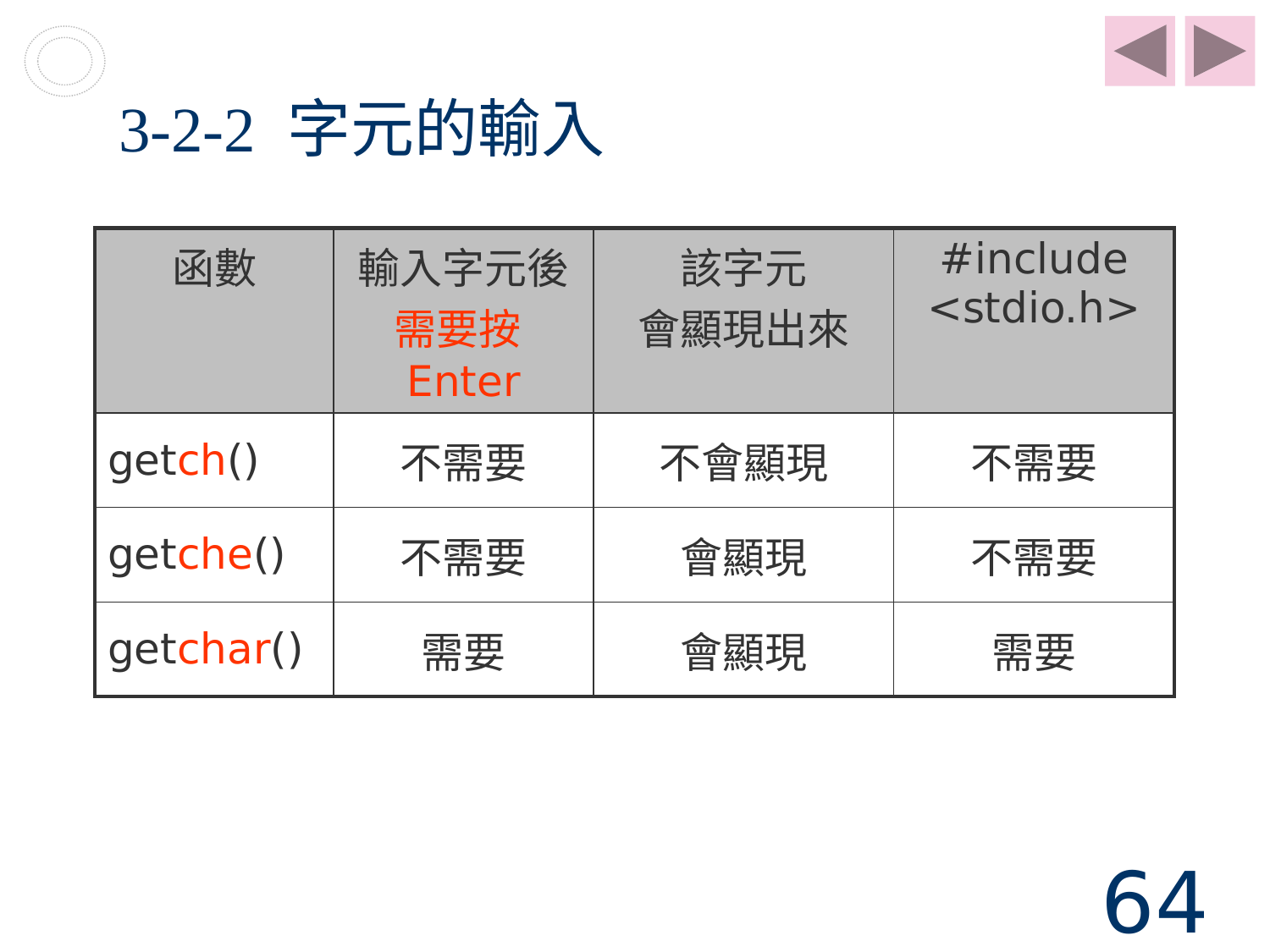

# 3-2-2 字元的輸入
| 函數 | 輸入字元後 需要按Enter | 該字元 會顯現出來 | #include <stdio.h> |
| --- | --- | --- | --- |
| getch() | 不需要 | 不會顯現 | 不需要 |
| getche() | 不需要 | 會顯現 | 不需要 |
| getchar() | 需要 | 會顯現 | 需要 |
64